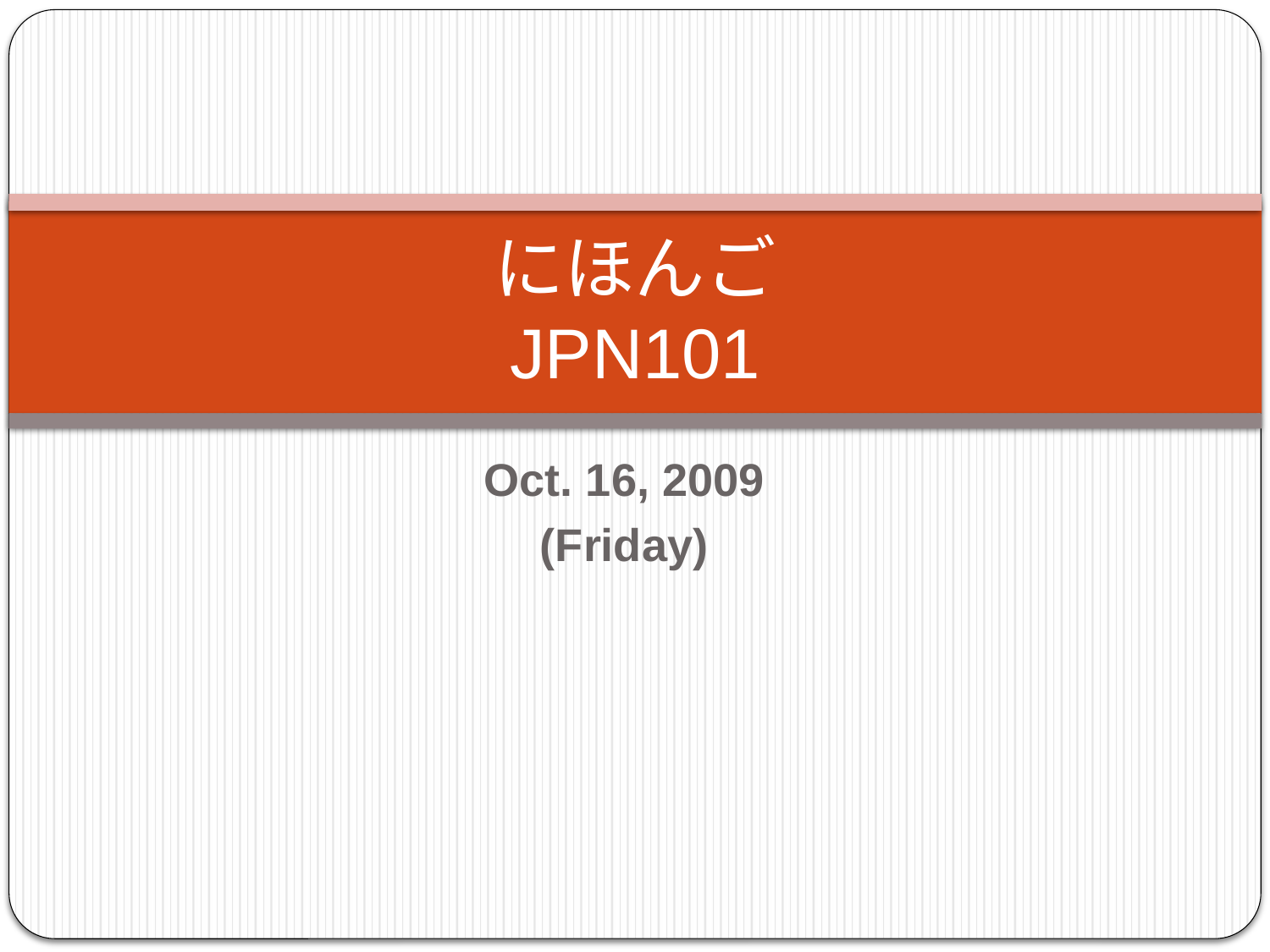

# にほんご JPN101
Oct. 16, 2009
(Friday)